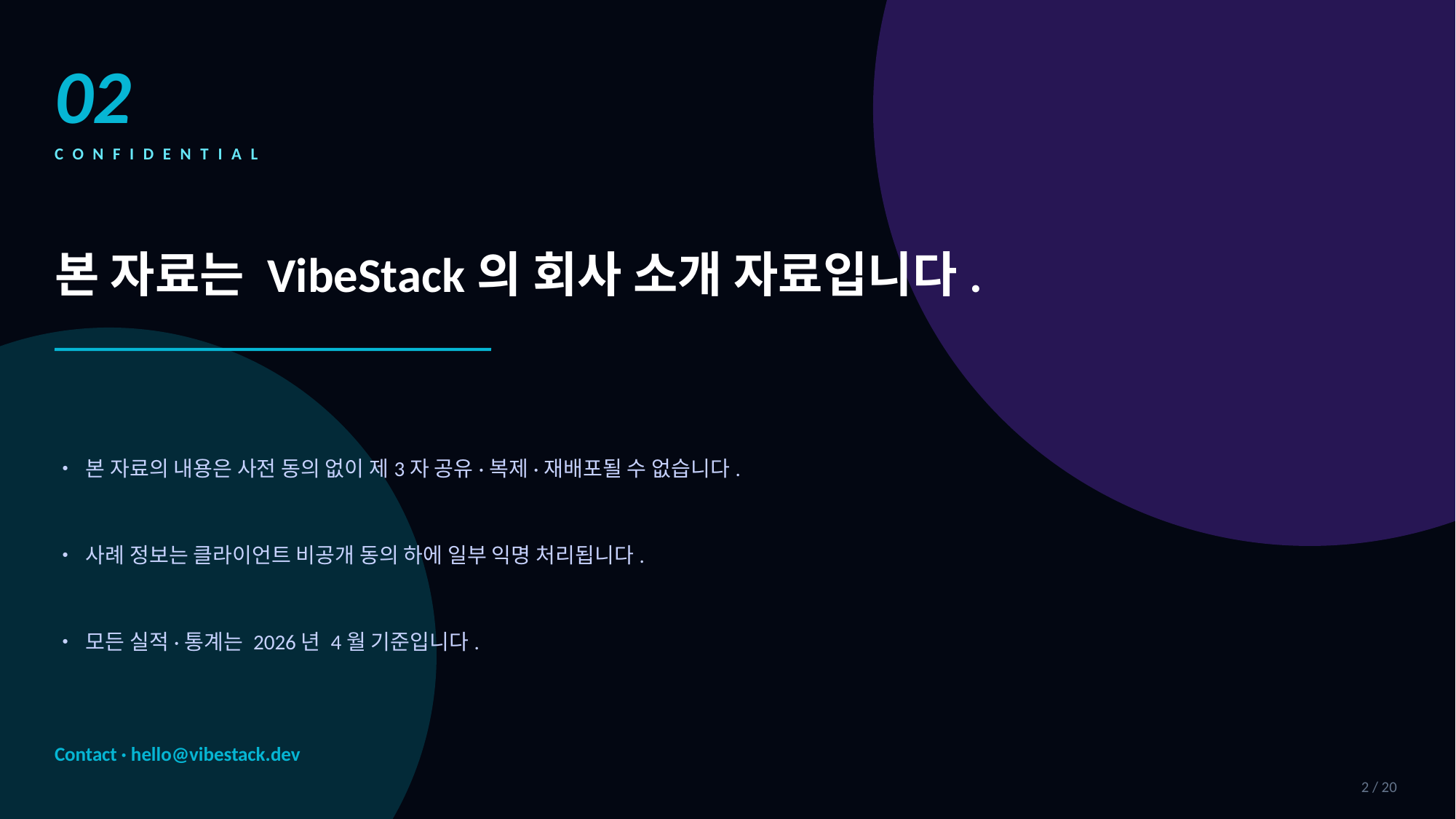

02
CONFIDENTIAL
본 자료는 VibeStack의 회사 소개 자료입니다.

• 본 자료의 내용은 사전 동의 없이 제3자 공유·복제·재배포될 수 없습니다.

• 사례 정보는 클라이언트 비공개 동의 하에 일부 익명 처리됩니다.

• 모든 실적·통계는 2026년 4월 기준입니다.
Contact · hello@vibestack.dev
2 / 20